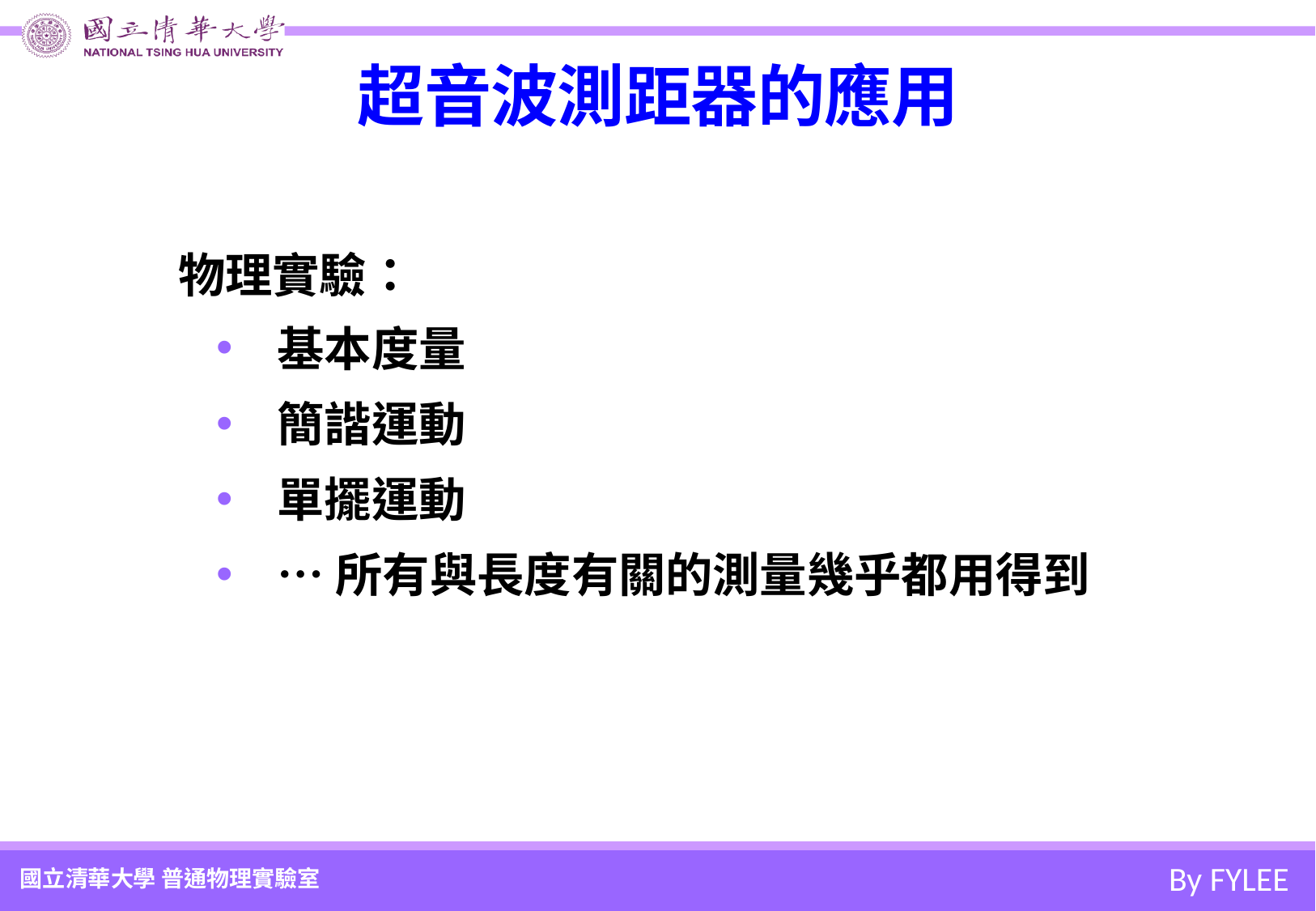

# 超音波測距器的應用
物理實驗：
基本度量
簡諧運動
單擺運動
…所有與長度有關的測量幾乎都用得到